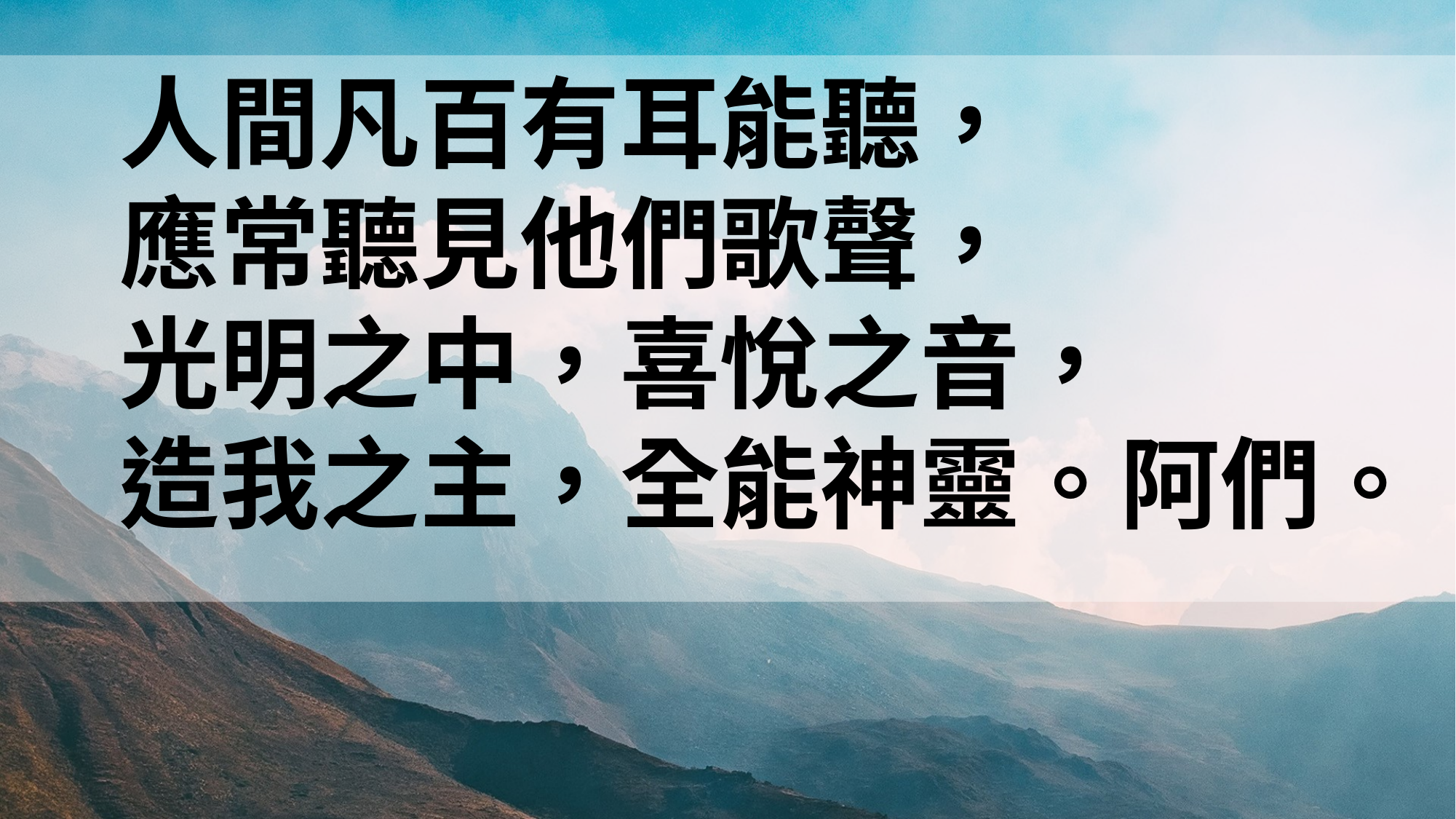

人間凡百有耳能聽，
	應常聽見他們歌聲，
	光明之中，喜悅之音，
	造我之主，全能神靈。阿們。